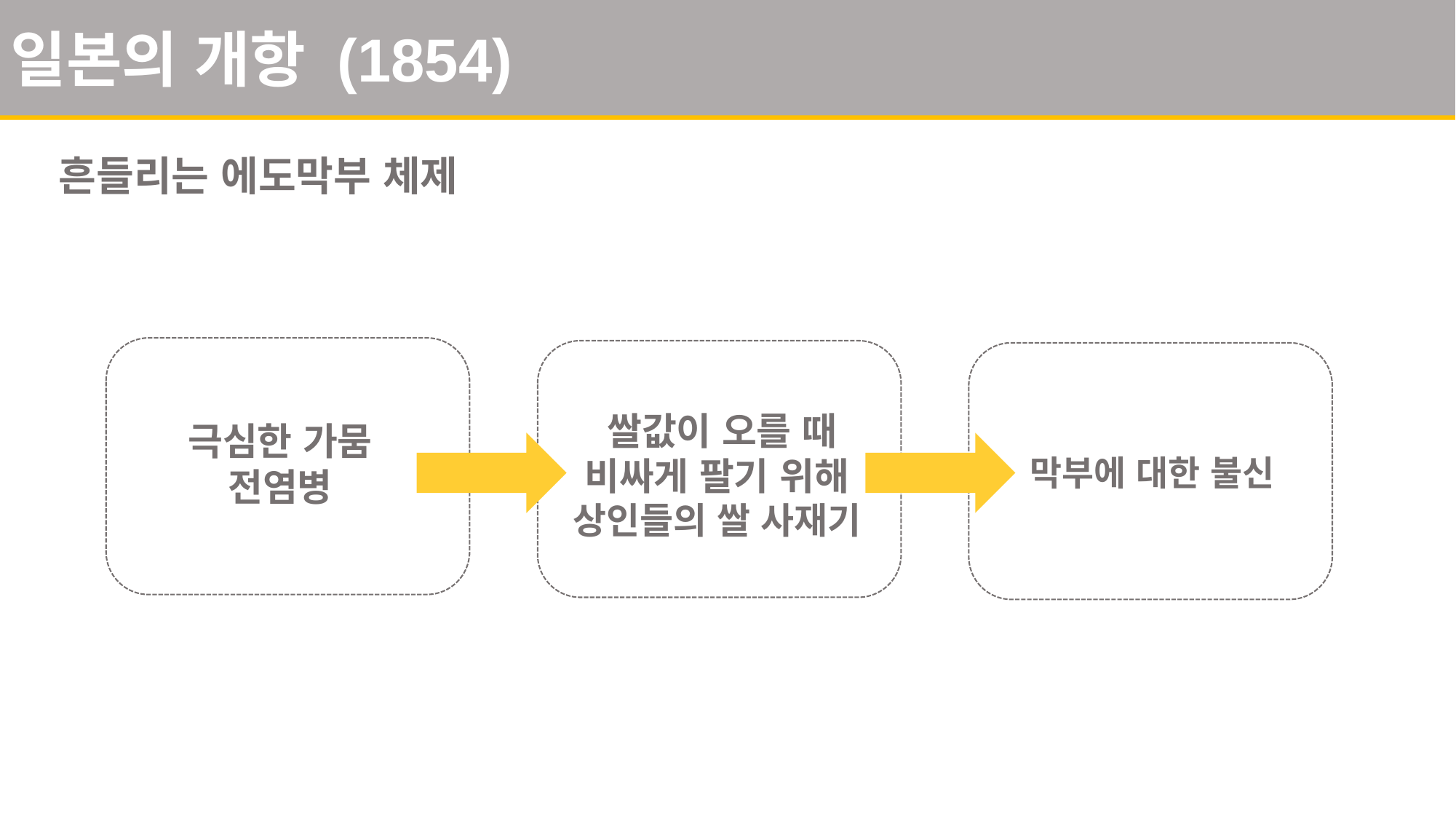

일본의 개항 (1854)
흔들리는 에도막부 체제

농민들이 도시에 가서 상인이 된농민들이 도시에 가서 상인이 된
농민들이 도시에 가서 상인이 된농민들이 도시에 가서 상인이 된
쌀값이 오를 때
비싸게 팔기 위해
상인들의 쌀 사재기

극심한 가뭄
전염병

막부에 대한 불신